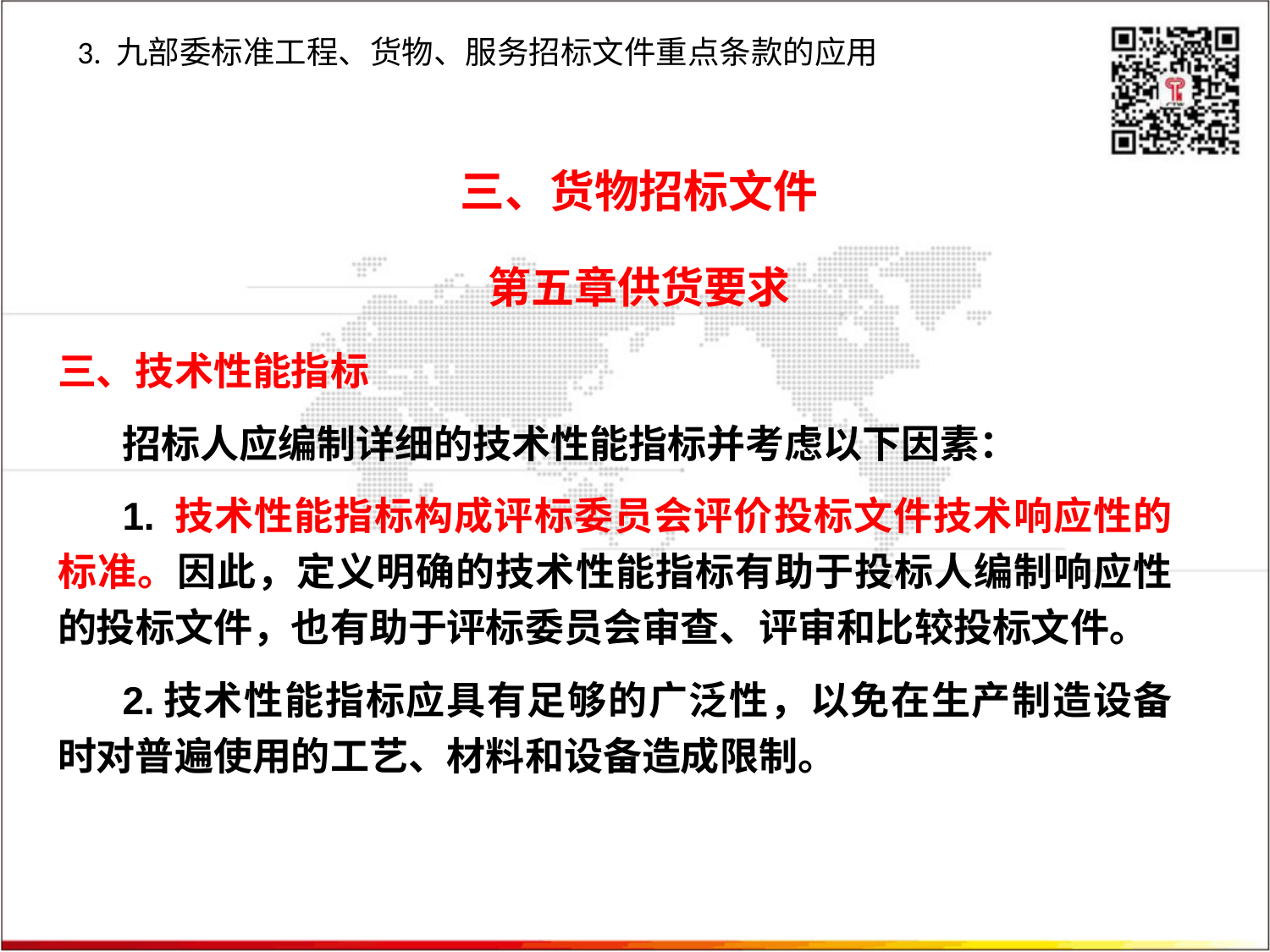

3. 九部委标准工程、货物、服务招标文件重点条款的应用
三、货物招标文件
第五章供货要求
三、技术性能指标
招标人应编制详细的技术性能指标并考虑以下因素：
1. 技术性能指标构成评标委员会评价投标文件技术响应性的标准。因此，定义明确的技术性能指标有助于投标人编制响应性的投标文件，也有助于评标委员会审查、评审和比较投标文件。
2.技术性能指标应具有足够的广泛性，以免在生产制造设备时对普遍使用的工艺、材料和设备造成限制。